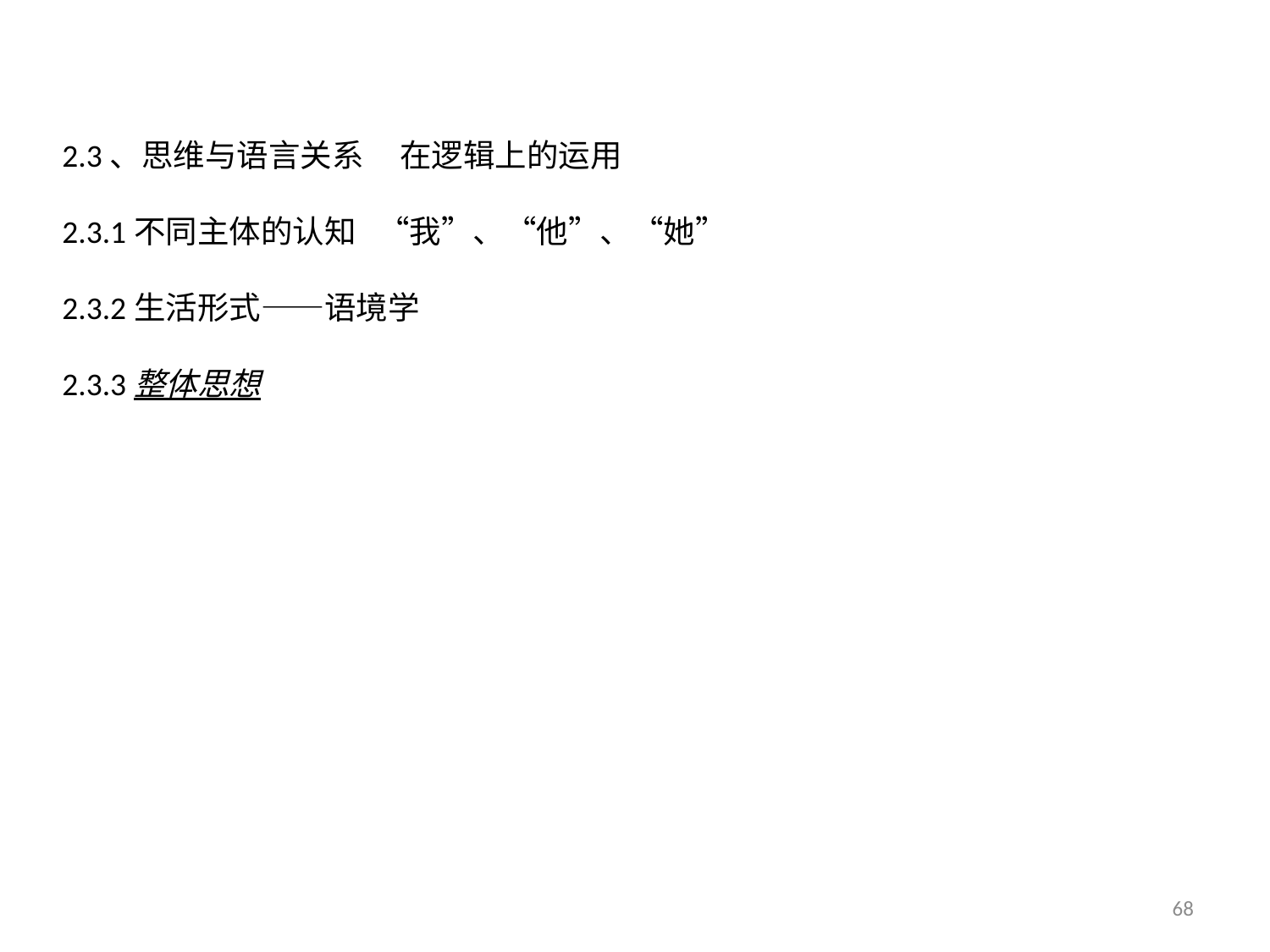

2.3、思维与语言关系     在逻辑上的运用

2.3.1不同主体的认知   “我”、“他”、“她”

2.3.2生活形式——语境学

2.3.3整体思想
68